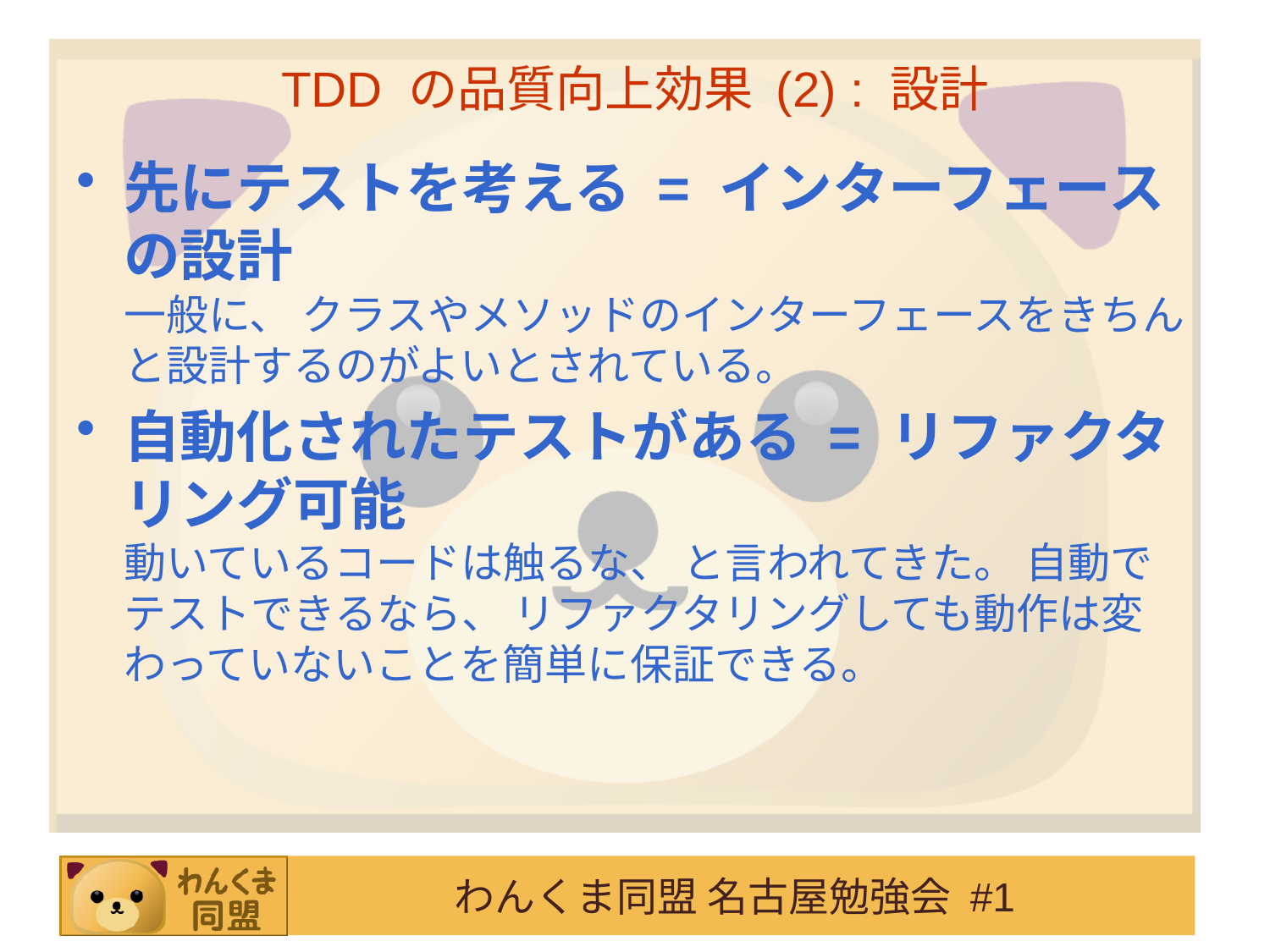

TDD の品質向上効果 (2) : 設計
先にテストを考える = インターフェースの設計
一般に、 クラスやメソッドのインターフェースをきちんと設計するのがよいとされている。
自動化されたテストがある = リファクタリング可能
動いているコードは触るな、 と言われてきた。 自動でテストできるなら、 リファクタリングしても動作は変わっていないことを簡単に保証できる。